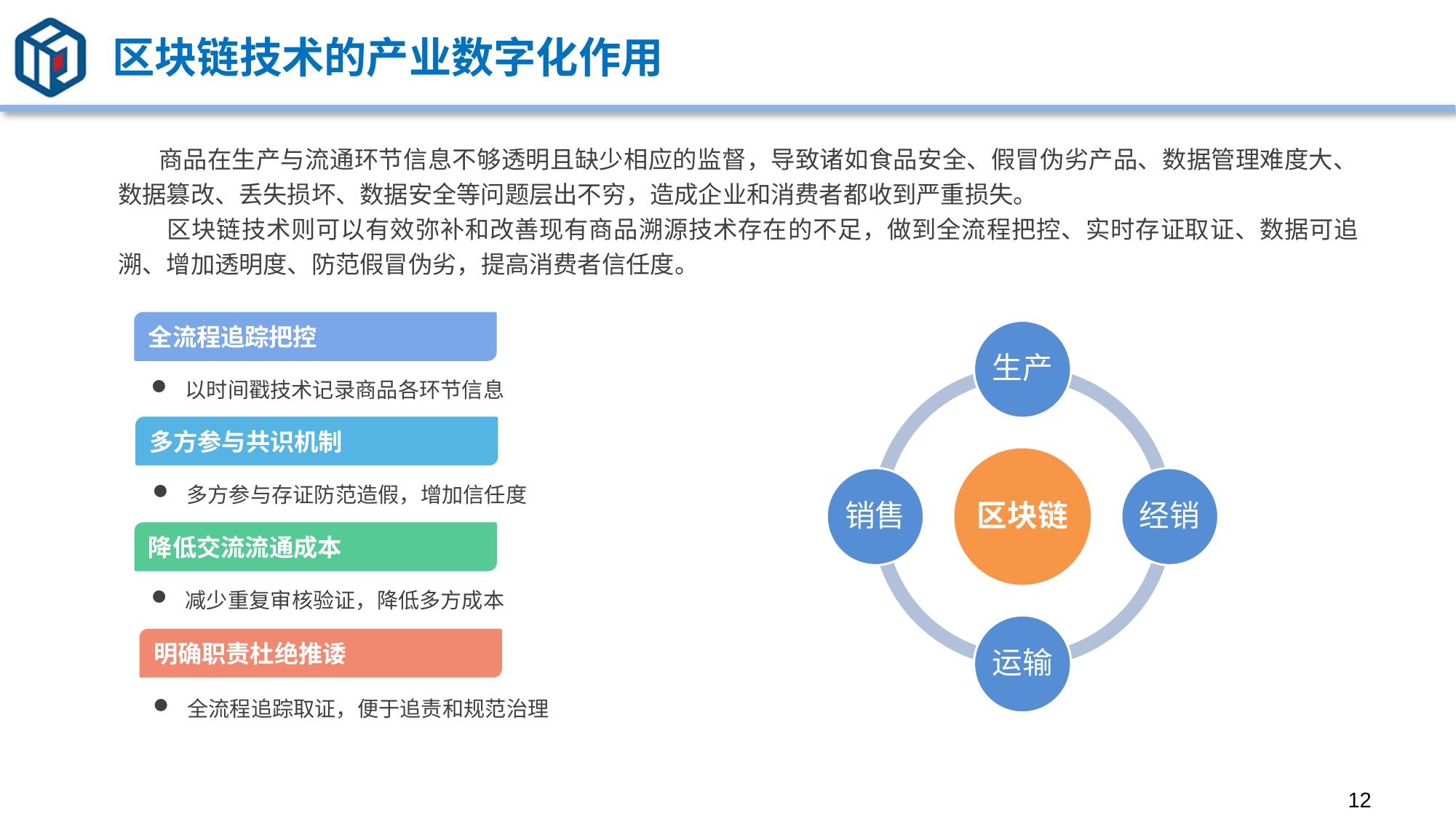

# 区块链技术的产业数字化作用
      商品在生产与流通环节信息不够透明且缺少相应的监督，导致诸如食品安全、假冒伪劣产品、数据管理难度大、数据篡改、丢失损坏、数据安全等问题层出不穷，造成企业和消费者都收到严重损失。
       区块链技术则可以有效弥补和改善现有商品溯源技术存在的不足，做到全流程把控、实时存证取证、数据可追溯、增加透明度、防范假冒伪劣，提高消费者信任度。
全流程追踪把控
以时间戳技术记录商品各环节信息
多方参与共识机制
多方参与存证防范造假，增加信任度
降低交流流通成本
减少重复审核验证，降低多方成本
明确职责杜绝推诿
全流程追踪取证，便于追责和规范治理
区块链
生产
经销
运输
销售
12